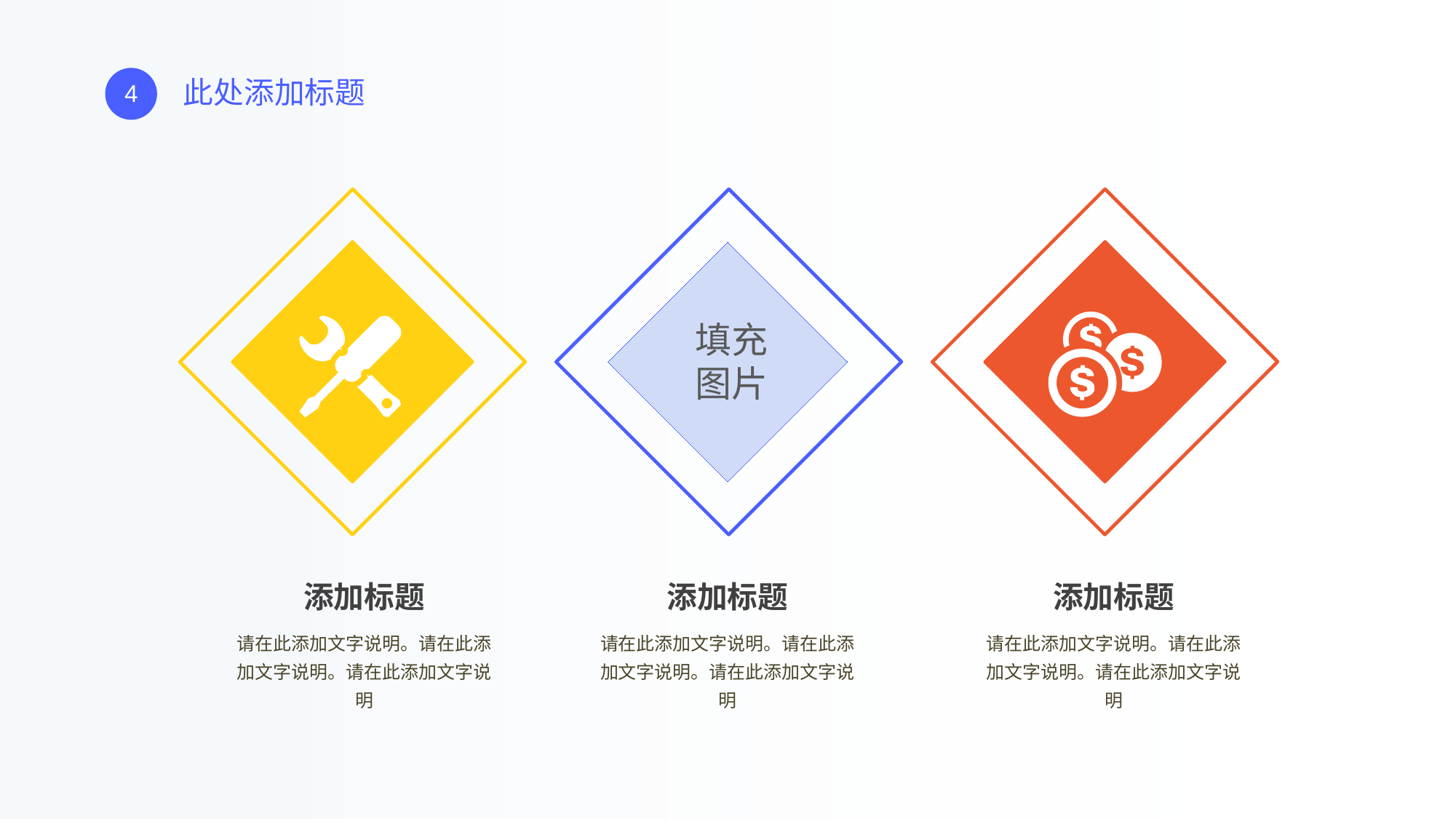

此处添加标题

4

填充图片

添加标题
添加标题
添加标题
请在此添加文字说明。请在此添加文字说明。请在此添加文字说明
请在此添加文字说明。请在此添加文字说明。请在此添加文字说明
请在此添加文字说明。请在此添加文字说明。请在此添加文字说明